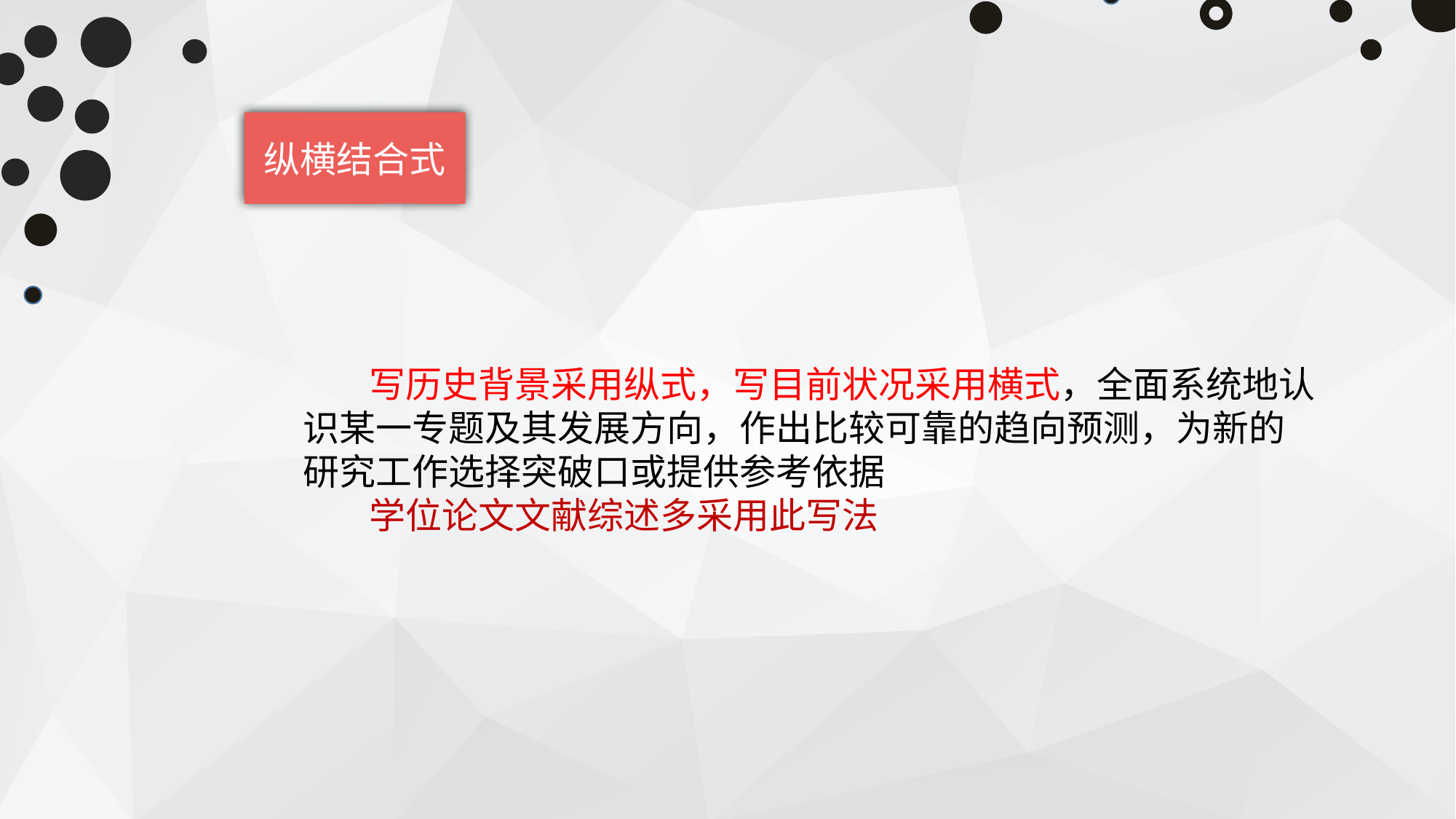

纵横结合式

       写历史背景采用纵式，写目前状况采用横式，全面系统地认识某一专题及其发展方向，作出比较可靠的趋向预测，为新的研究工作选择突破口或提供参考依据
       学位论文文献综述多采用此写法